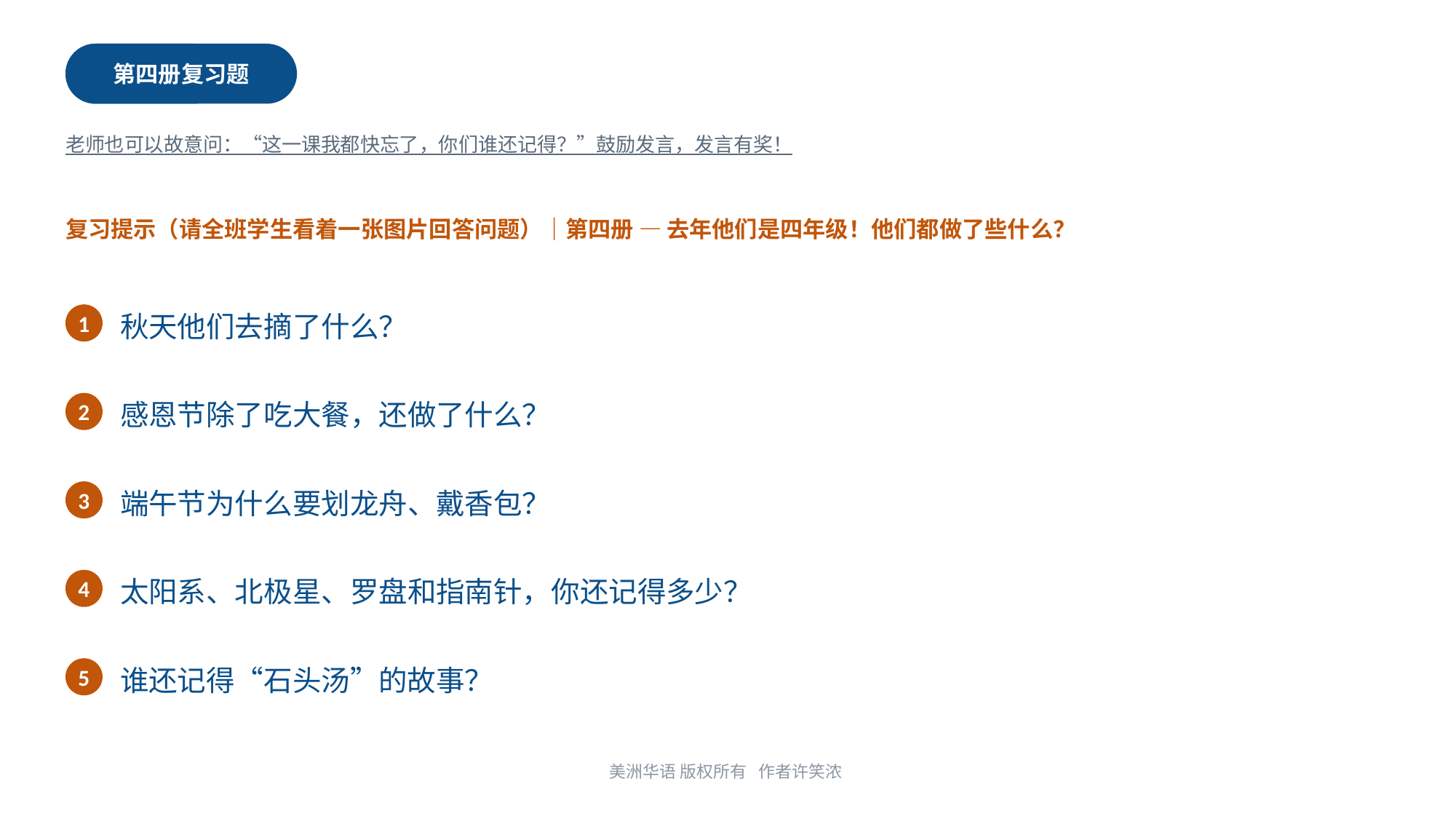

第四册复习题
第五册
老师也可以故意问：“这一课我都快忘了，你们谁还记得？”鼓励发言，发言有奖！
复习提示（请全班学生看着一张图片回答问题）｜第四册 — 去年他们是四年级！他们都做了些什么？
1
秋天他们去摘了什么？
2
感恩节除了吃大餐，还做了什么？
3
端午节为什么要划龙舟、戴香包？
4
太阳系、北极星、罗盘和指南针，你还记得多少？
5
谁还记得“石头汤”的故事？
美洲华语 版权所有   作者许笑浓